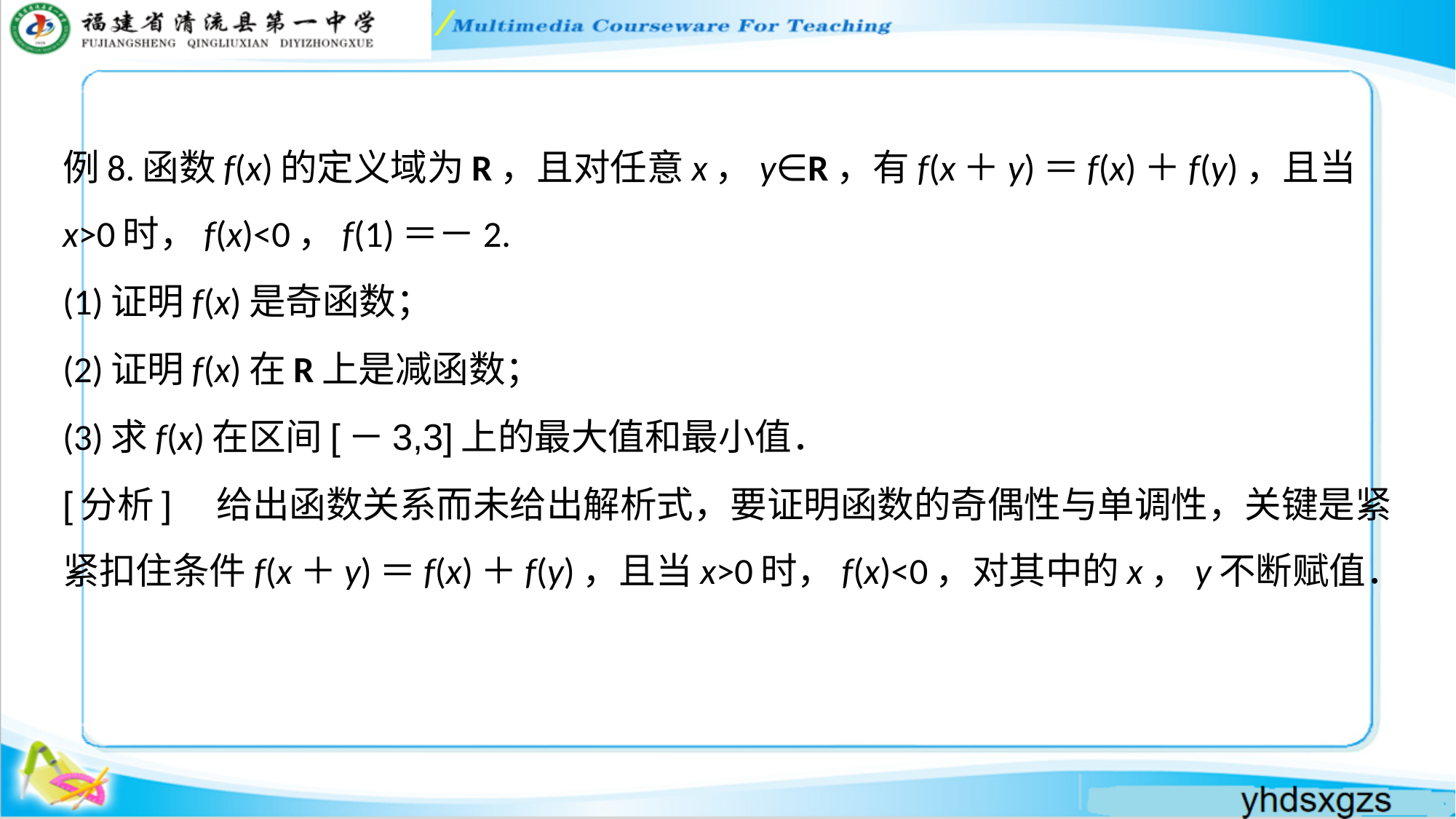

例8.函数f(x)的定义域为R，且对任意x，y∈R，有f(x＋y)＝f(x)＋f(y)，且当x>0时，f(x)<0，f(1)＝－2.
(1)证明f(x)是奇函数；
(2)证明f(x)在R上是减函数；
(3)求f(x)在区间[－3,3]上的最大值和最小值．
[分析]　给出函数关系而未给出解析式，要证明函数的奇偶性与单调性，关键是紧紧扣住条件f(x＋y)＝f(x)＋f(y)，且当x>0时，f(x)<0，对其中的x，y不断赋值．